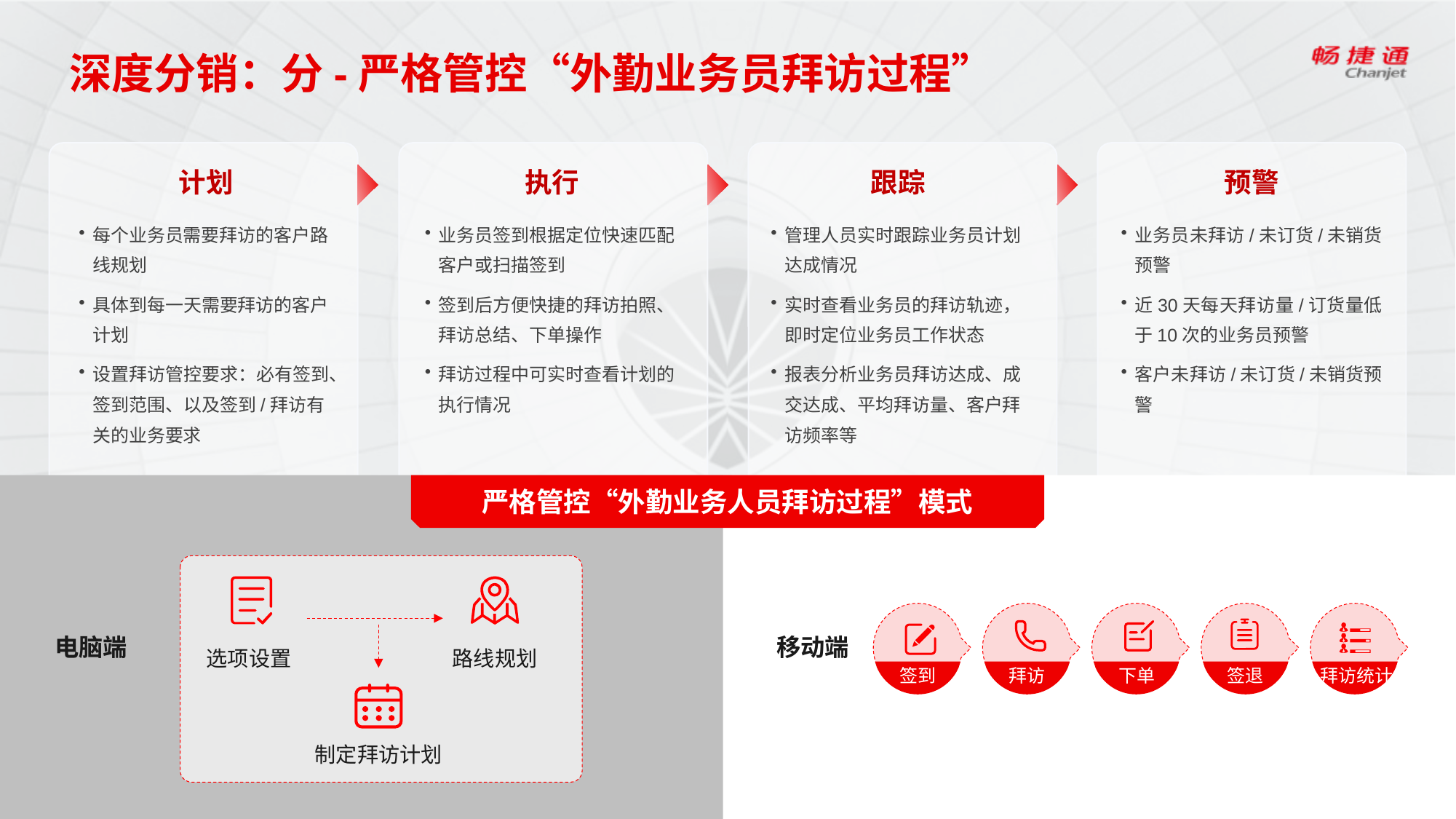

# 深度分销：分-严格管控“外勤业务员拜访过程”

计划
执行
跟踪
预警

每个业务员需要拜访的客户路线规划
具体到每一天需要拜访的客户计划
设置拜访管控要求：必有签到、签到范围、以及签到/拜访有关的业务要求
业务员签到根据定位快速匹配客户或扫描签到
签到后方便快捷的拜访拍照、拜访总结、下单操作
拜访过程中可实时查看计划的执行情况

管理人员实时跟踪业务员计划达成情况
实时查看业务员的拜访轨迹，即时定位业务员工作状态
报表分析业务员拜访达成、成交达成、平均拜访量、客户拜访频率等
业务员未拜访/未订货/未销货预警
近30天每天拜访量/订货量低于10次的业务员预警
客户未拜访/未订货/未销货预警

严格管控“外勤业务人员拜访过程”模式

选项设置
路线规划

制定拜访计划

电脑端
移动端

签到
拜访
下单
签退
拜访统计